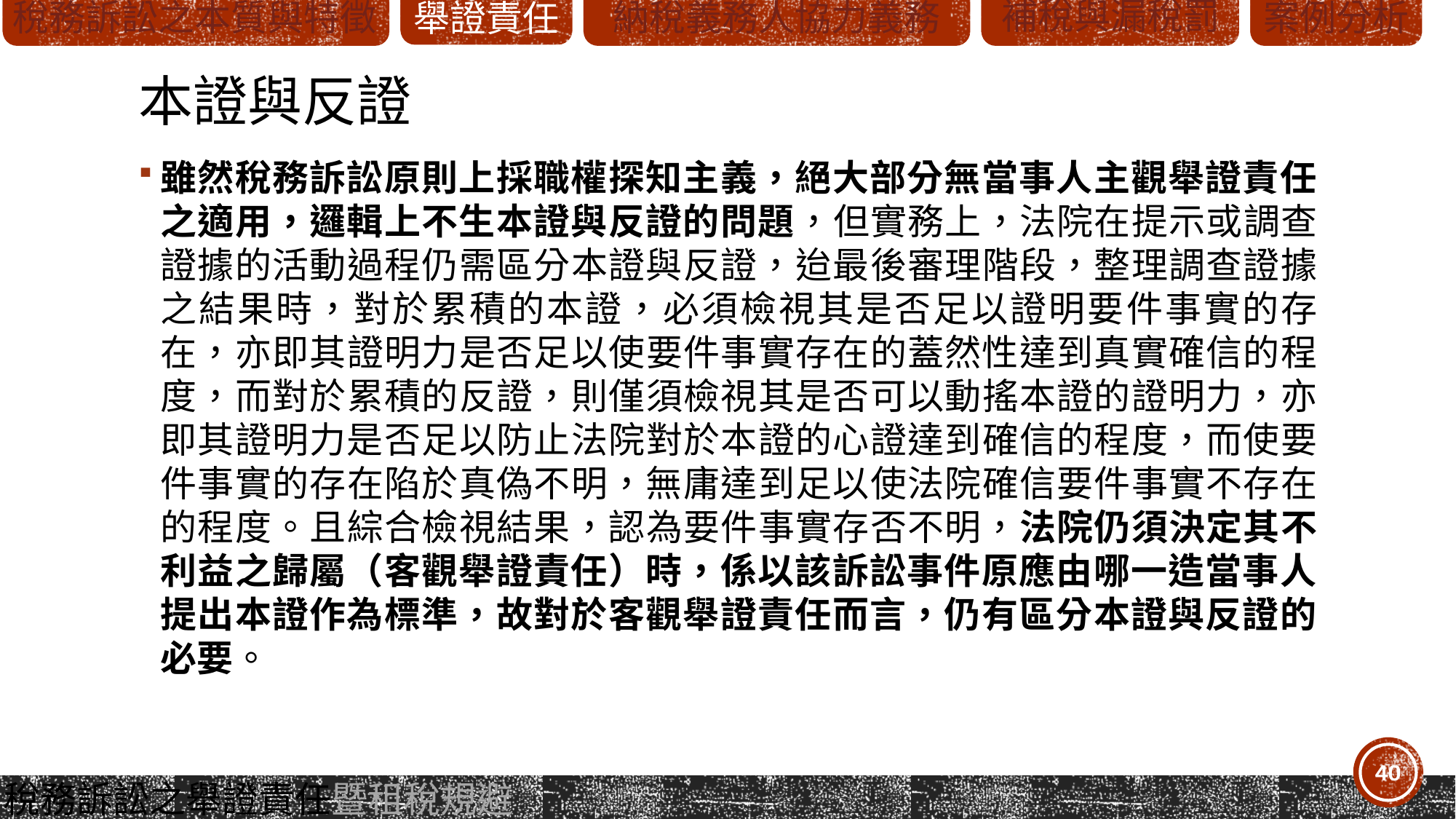

# 本證與反證
雖然稅務訴訟原則上採職權探知主義，絕大部分無當事人主觀舉證責任之適用，邏輯上不生本證與反證的問題，但實務上，法院在提示或調查證據的活動過程仍需區分本證與反證，迨最後審理階段，整理調查證據之結果時，對於累積的本證，必須檢視其是否足以證明要件事實的存在，亦即其證明力是否足以使要件事實存在的蓋然性達到真實確信的程度，而對於累積的反證，則僅須檢視其是否可以動搖本證的證明力，亦即其證明力是否足以防止法院對於本證的心證達到確信的程度，而使要件事實的存在陷於真偽不明，無庸達到足以使法院確信要件事實不存在的程度。且綜合檢視結果，認為要件事實存否不明，法院仍須決定其不利益之歸屬（客觀舉證責任）時，係以該訴訟事件原應由哪一造當事人提出本證作為標準，故對於客觀舉證責任而言，仍有區分本證與反證的必要。

40